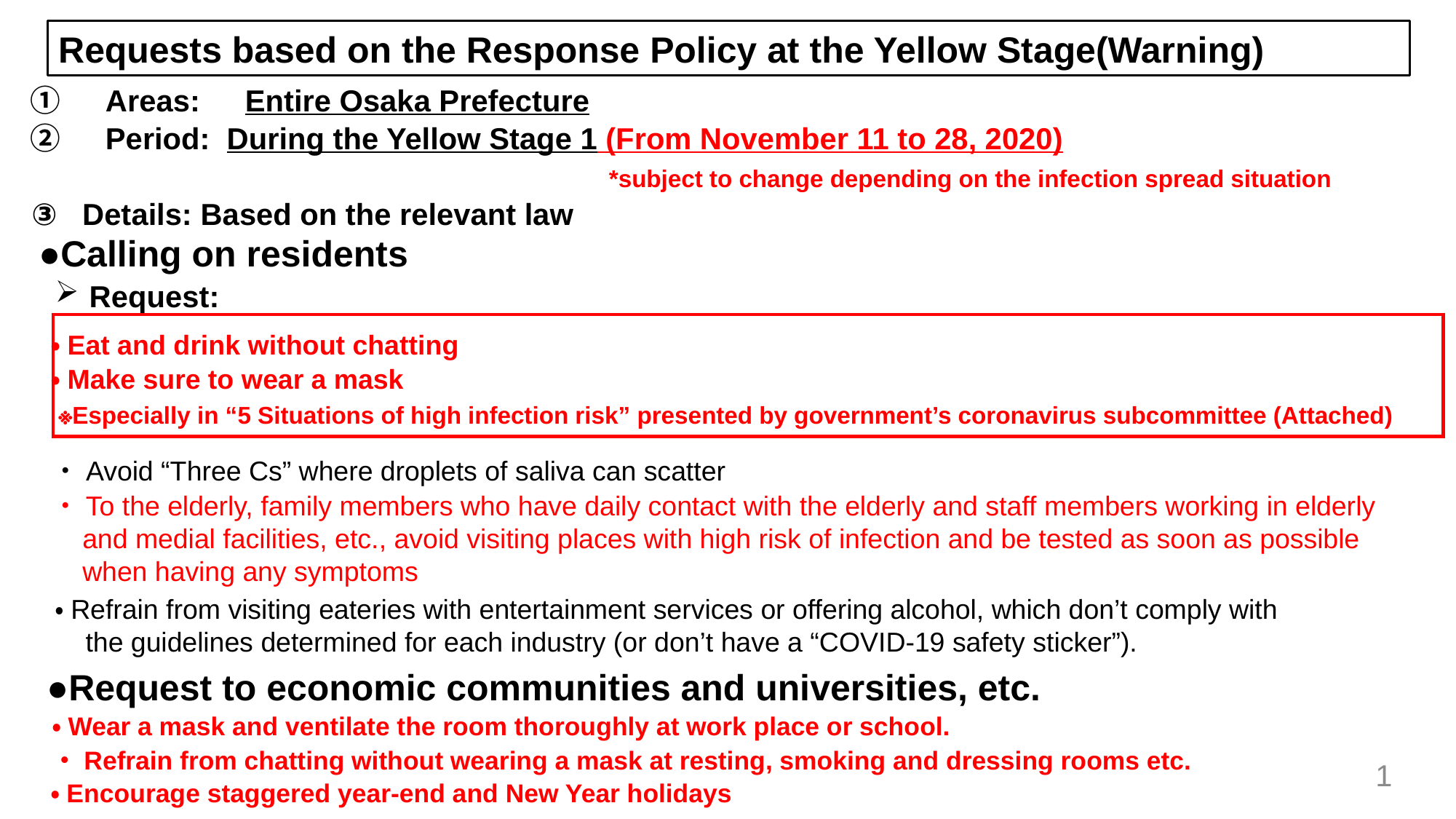

Requests based on the Response Policy at the Yellow Stage(Warning)
 ①　Areas:　Entire Osaka Prefecture
 ②　Period:  During the Yellow Stage 1 (From November 11 to 28, 2020)
                                                                      *subject to change depending on the infection spread situation
 ③   Details: Based on the relevant law
●Calling on residents
Request:

・Eat and drink without chatting
・Make sure to wear a mask
 ※Especially in “5 Situations of high infection risk” presented by government’s coronavirus subcommittee (Attached)

・Avoid “Three Cs” where droplets of saliva can scatter
・To the elderly, family members who have daily contact with the elderly and staff members working in elderly
    and medial facilities, etc., avoid visiting places with high risk of infection and be tested as soon as possible
    when having any symptoms
・Refrain from visiting eateries with entertainment services or offering alcohol, which don’t comply with
    the guidelines determined for each industry (or don’t have a “COVID-19 safety sticker”).
●Request to economic communities and universities, etc.
・Wear a mask and ventilate the room thoroughly at work place or school.
・Refrain from chatting without wearing a mask at resting, smoking and dressing rooms etc.
1
・Encourage staggered year-end and New Year holidays